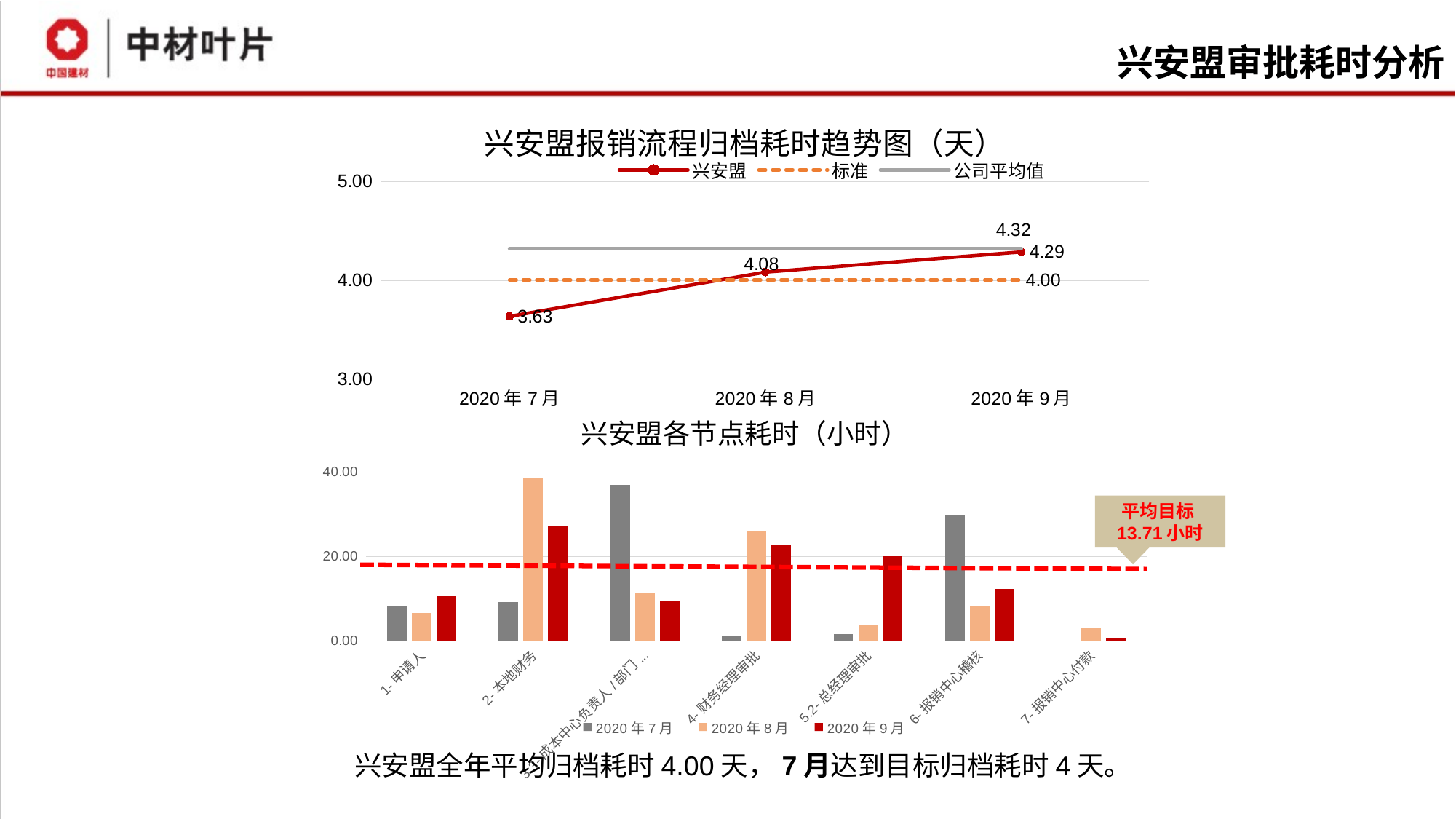

兴安盟审批耗时分析

### Chart: 兴安盟报销流程归档耗时趋势图（天）

| Category | 兴安盟 | 标准 | 公司平均值 |
|---|---|---|---|
| 2020年7月 | 3.63284496102451 | 4.0 | 4.32025810135383 |
| 2020年8月 | 4.08064476757308 | 4.0 | 4.32025810135383 |
| 2020年9月 | 4.28560616410684 | 4.0 | 4.32025810135383 |
兴安盟各节点耗时（小时）

### Chart

| Category | 2020年7月 | 2020年8月 | 2020年9月 |
|---|---|---|---|
| 1-申请人 | 8.39799516907964 | 6.68555041150668 | 10.5339004629568 |
| 2-本地财务 | 9.14492063491447 | 38.7213194444596 | 27.2348611110996 |
| 3.3-成本中心负责人/部门经理审批 | 37.0321560846725 | 11.2547972972908 | 9.34334795322502 |
| 4-财务经理审批 | 1.27814814815065 | 26.1128549382653 | 22.6777777777752 |
| 5.2-总经理审批 | 1.5641249999986 | 3.92490196078742 | 20.1157189542393 |
| 6-报销中心稽核 | 29.7002222222218 | 8.1777532679878 | 12.2869117647505 |
| 7-报销中心付款 | 0.0707118055506726 | 3.05829710145633 | 0.662029914517636 |
平均目标13.71小时
兴安盟全年平均归档耗时4.00天，7月达到目标归档耗时4天。